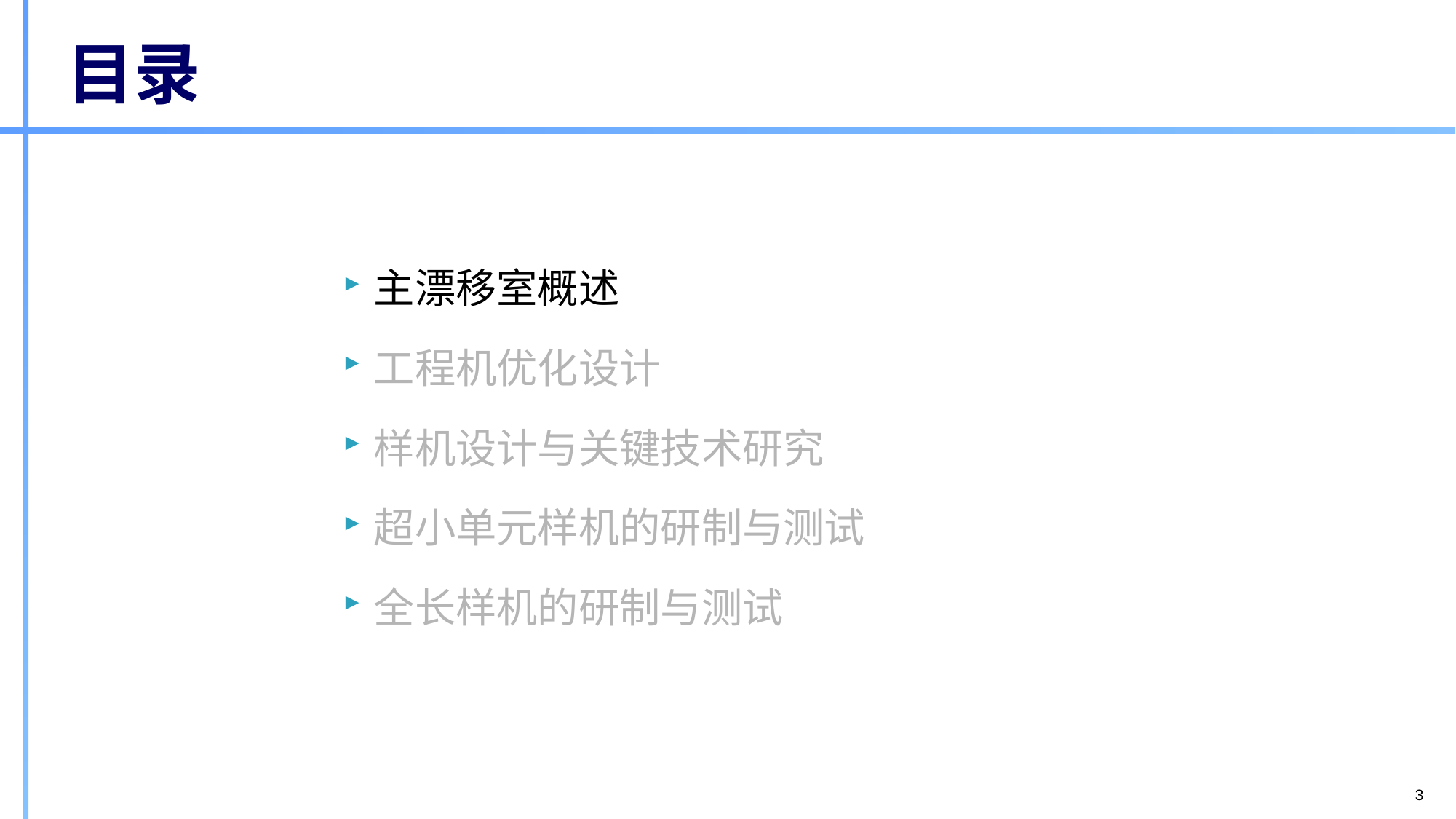

# 目录
主漂移室概述
工程机优化设计
样机设计与关键技术研究
超小单元样机的研制与测试
全长样机的研制与测试
3